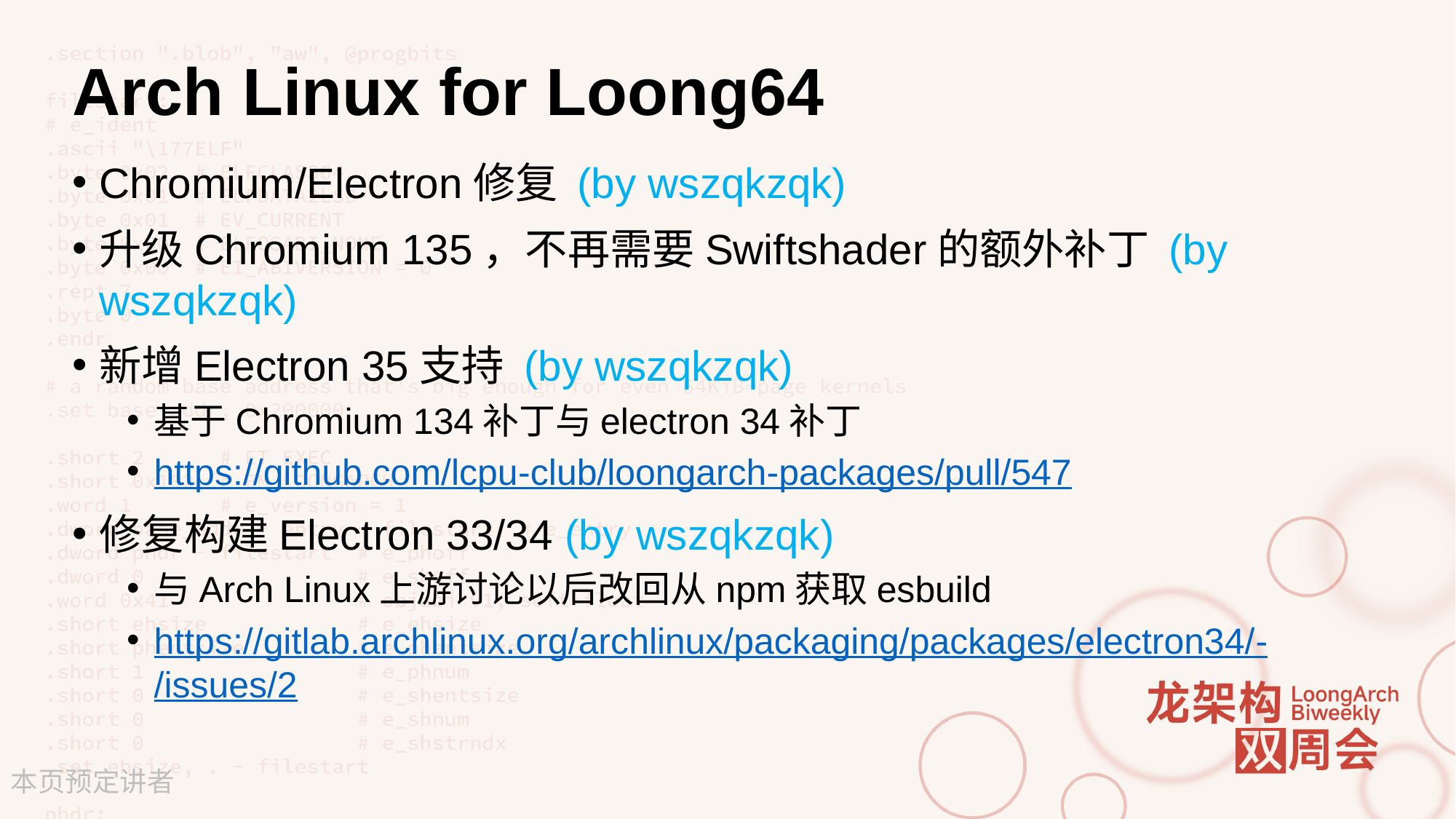

# Arch Linux for Loong64
Chromium/Electron修复 (by wszqkzqk)
升级Chromium 135，不再需要Swiftshader的额外补丁 (by wszqkzqk)
新增Electron 35支持 (by wszqkzqk)
基于Chromium 134补丁与electron 34补丁
https://github.com/lcpu-club/loongarch-packages/pull/547
修复构建Electron 33/34 (by wszqkzqk)
与Arch Linux上游讨论以后改回从npm获取esbuild
https://gitlab.archlinux.org/archlinux/packaging/packages/electron34/-/issues/2